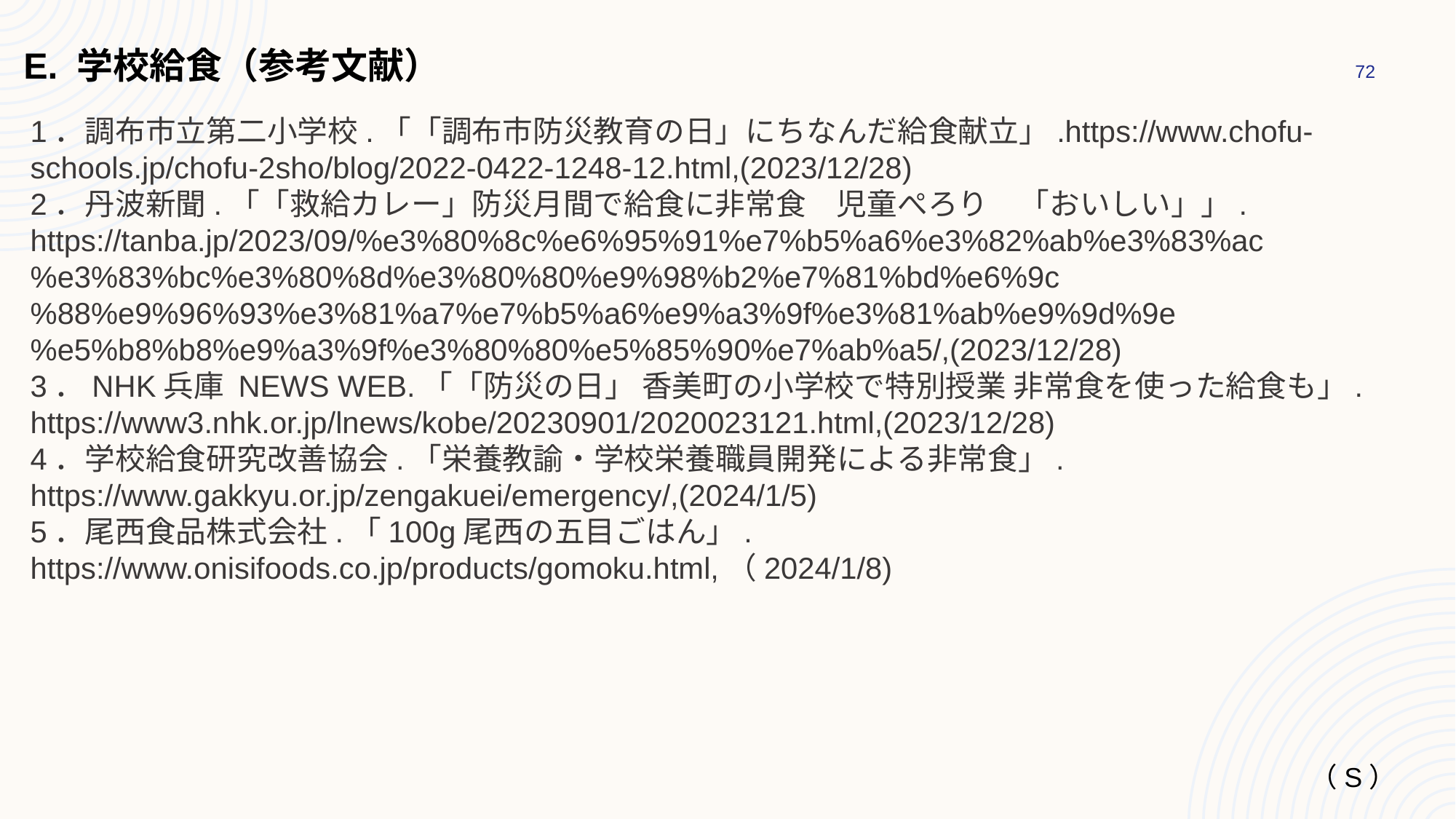

E. 学校給食（参考文献）
72
1．調布市立第二小学校.「「調布市防災教育の日」にちなんだ給食献立」.https://www.chofu-schools.jp/chofu-2sho/blog/2022-0422-1248-12.html,(2023/12/28)
2．丹波新聞.「「救給カレー」防災月間で給食に非常食　児童ぺろり　「おいしい」」. https://tanba.jp/2023/09/%e3%80%8c%e6%95%91%e7%b5%a6%e3%82%ab%e3%83%ac%e3%83%bc%e3%80%8d%e3%80%80%e9%98%b2%e7%81%bd%e6%9c%88%e9%96%93%e3%81%a7%e7%b5%a6%e9%a3%9f%e3%81%ab%e9%9d%9e%e5%b8%b8%e9%a3%9f%e3%80%80%e5%85%90%e7%ab%a5/,(2023/12/28)
3．NHK兵庫 NEWS WEB.「「防災の日」 香美町の小学校で特別授業 非常食を使った給食も」. https://www3.nhk.or.jp/lnews/kobe/20230901/2020023121.html,(2023/12/28)
4．学校給食研究改善協会.「栄養教諭・学校栄養職員開発による非常食」. https://www.gakkyu.or.jp/zengakuei/emergency/,(2024/1/5)
5．尾西食品株式会社.「100g尾西の五目ごはん」. https://www.onisifoods.co.jp/products/gomoku.html,（2024/1/8)
（S）